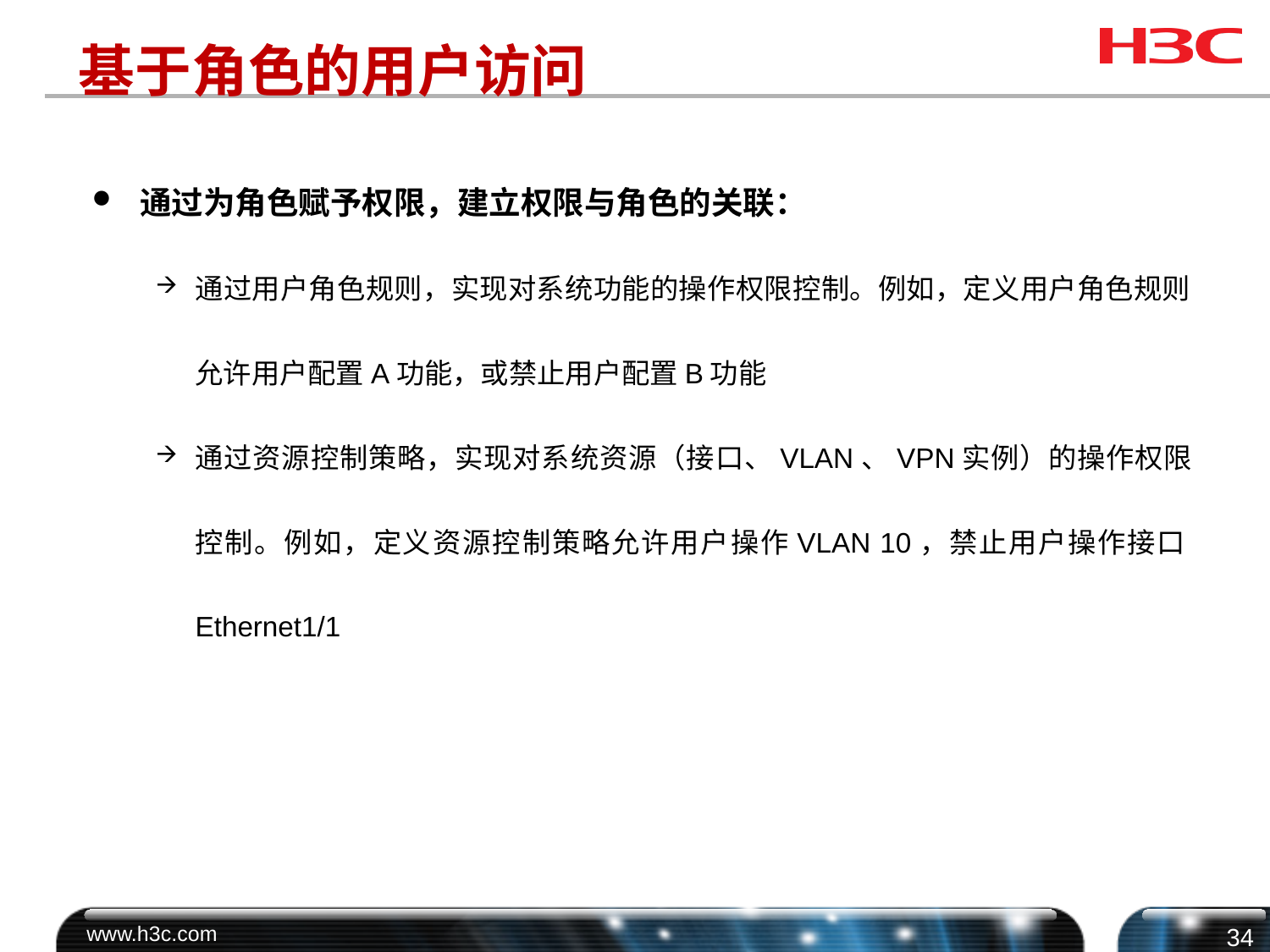

# 基于角色的用户访问
通过为角色赋予权限，建立权限与角色的关联：
通过用户角色规则，实现对系统功能的操作权限控制。例如，定义用户角色规则允许用户配置A功能，或禁止用户配置B功能
通过资源控制策略，实现对系统资源（接口、VLAN、VPN实例）的操作权限控制。例如，定义资源控制策略允许用户操作VLAN 10，禁止用户操作接口Ethernet1/1